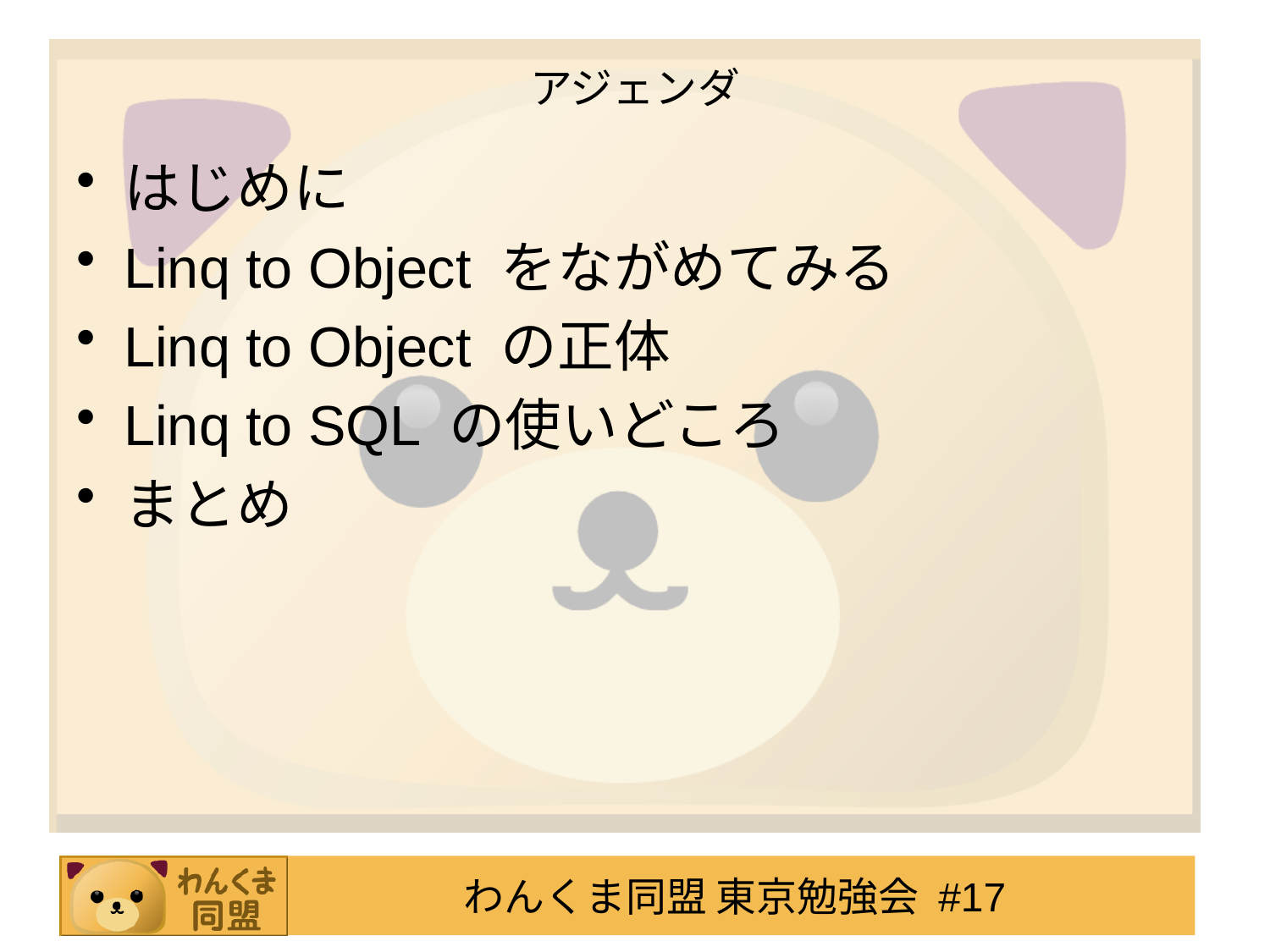

# アジェンダ
はじめに
Linq to Object をながめてみる
Linq to Object の正体
Linq to SQL の使いどころ
まとめ